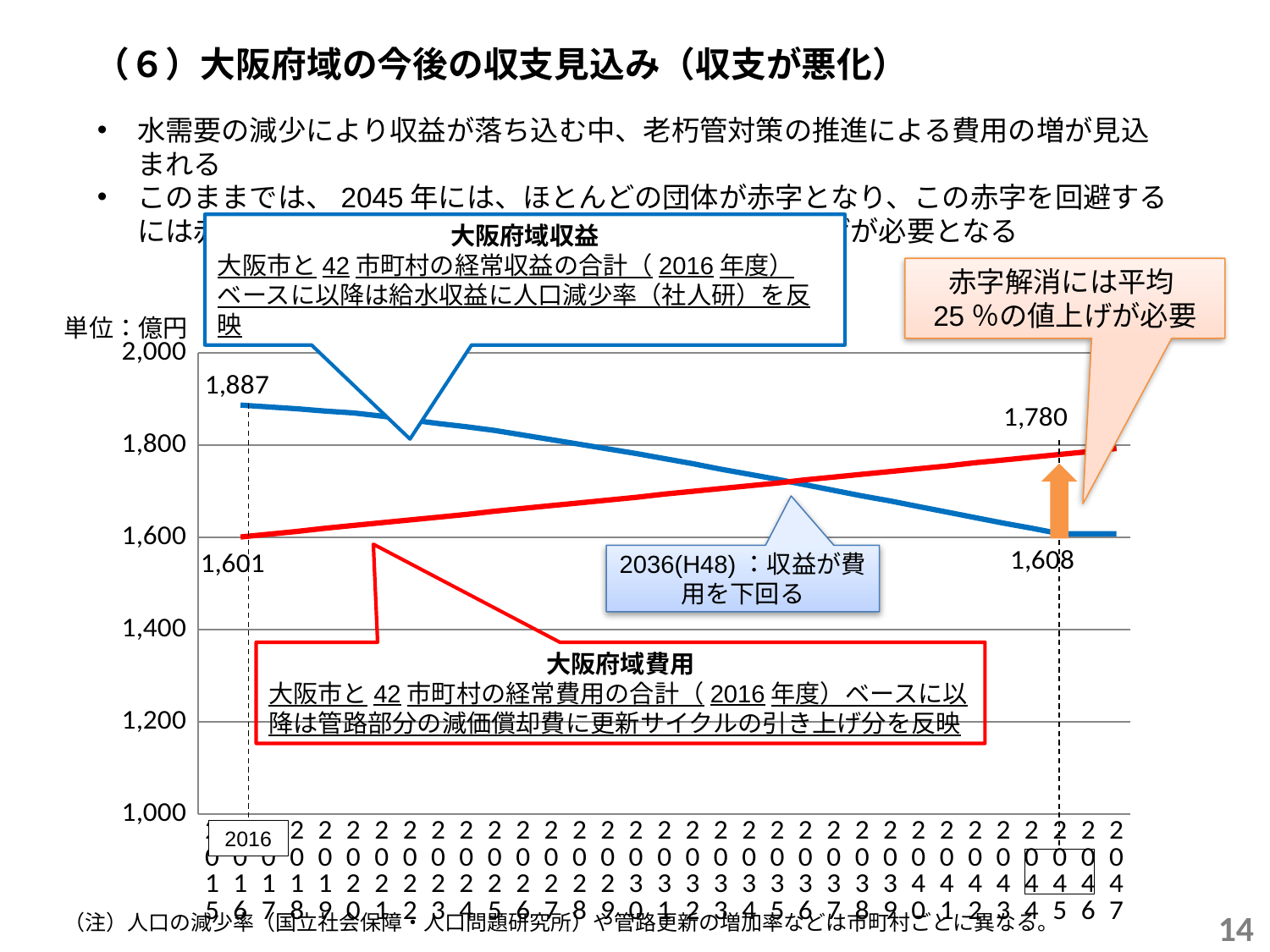

（６）大阪府域の今後の収支見込み（収支が悪化）
水需要の減少により収益が落ち込む中、老朽管対策の推進による費用の増が見込まれる
このままでは、2045年には、ほとんどの団体が赤字となり、この赤字を回避するには赤字団体平均で25%程度、最大2.6倍の料金値上げが必要となる
大阪府域収益
大阪市と42市町村の経常収益の合計（2016年度）ベースに以降は給水収益に人口減少率（社人研）を反映
赤字解消には平均25％の値上げが必要

### Chart

| Category | 収益（大阪市） | 費用（原価）（大阪市） |
|---|---|---|
| 2015 | None | None |
| 2016 | 1887.0 | 1601.0 |
| 2017 | 1883.0 | 1607.0 |
| 2018 | 1879.0 | 1613.0 |
| 2019 | 1874.0 | 1620.0 |
| 2020 | 1870.0 | 1626.0 |
| 2021 | 1863.0 | 1632.0 |
| 2022 | 1855.0 | 1638.0 |
| 2023 | 1847.0 | 1644.0 |
| 2024 | 1840.0 | 1650.0 |
| 2025 | 1832.0 | 1657.0 |
| 2026 | 1822.0 | 1663.0 |
| 2027 | 1812.0 | 1669.0 |
| 2028 | 1802.0 | 1675.0 |
| 2029 | 1792.0 | 1681.0 |
| 2030 | 1782.0 | 1687.0 |
| 2031 | 1771.0 | 1694.0 |
| 2032 | 1760.0 | 1700.0 |
| 2033 | 1748.0 | 1706.0 |
| 2034 | 1737.0 | 1712.0 |
| 2035 | 1726.0 | 1718.0 |
| 2036 | 1714.0 | 1725.0 |
| 2037 | 1702.0 | 1731.0 |
| 2038 | 1690.0 | 1737.0 |
| 2039 | 1679.0 | 1743.0 |
| 2040 | 1667.0 | 1749.0 |
| 2041 | 1655.0 | 1755.0 |
| 2042 | 1643.0 | 1762.0 |
| 2043 | 1631.0 | 1768.0 |
| 2044 | 1620.0 | 1774.0 |
| 2045 | 1608.0 | 1780.0 |
| 2046 | 1608.0 | 1786.0 |
| 2047 | 1608.0 | 1793.0 |
単位：億円

2036(H48)：収益が費用を下回る
大阪府域費用
大阪市と42市町村の経常費用の合計（2016年度）ベースに以降は管路部分の減価償却費に更新サイクルの引き上げ分を反映
2016

14
（注）人口の減少率（国立社会保障・人口問題研究所）や管路更新の増加率などは市町村ごとに異なる。